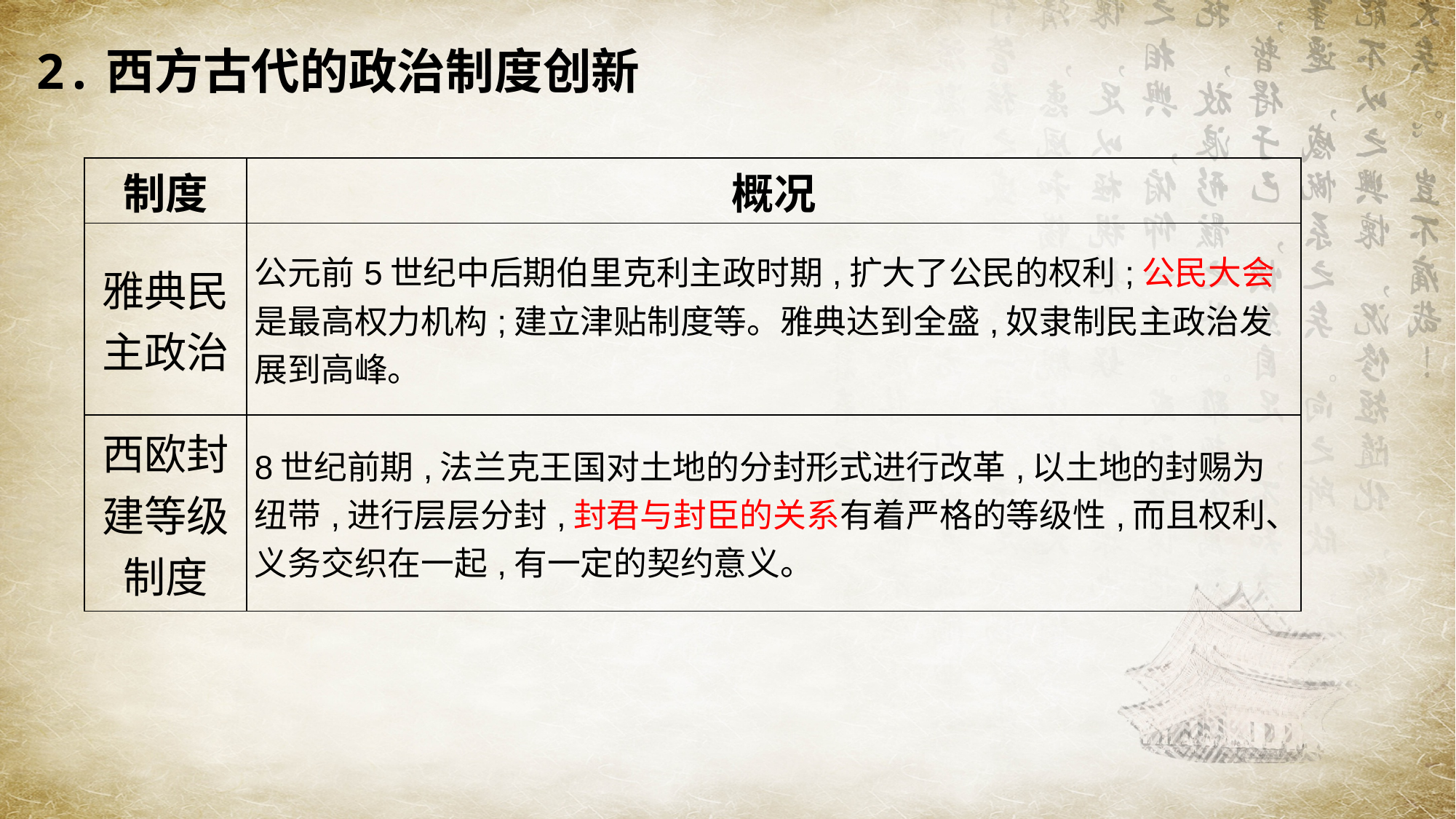

2.西方古代的政治制度创新
| 制度 | 概况 |
| --- | --- |
| 雅典民主政治 | 公元前5世纪中后期伯里克利主政时期,扩大了公民的权利;公民大会是最高权力机构;建立津贴制度等。雅典达到全盛,奴隶制民主政治发展到高峰。 |
| 西欧封建等级制度 | 8世纪前期,法兰克王国对土地的分封形式进行改革,以土地的封赐为纽带,进行层层分封,封君与封臣的关系有着严格的等级性,而且权利、义务交织在一起,有一定的契约意义。 |